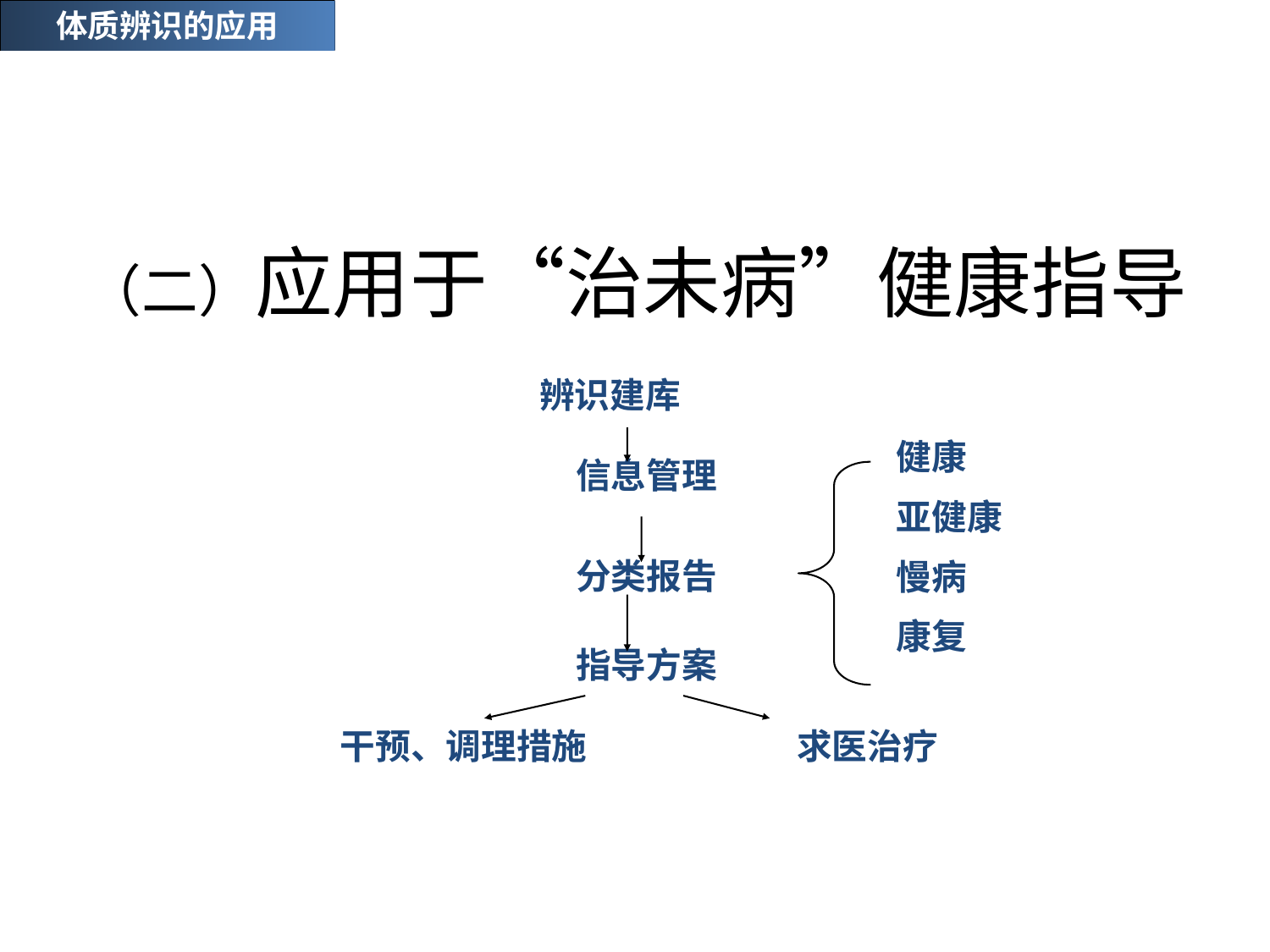

体质辨识的应用

# （二）应用于“治未病”健康指导
辨识建库

健康
亚健康
慢病
康复
信息管理

分类报告

指导方案

干预、调理措施
求医治疗